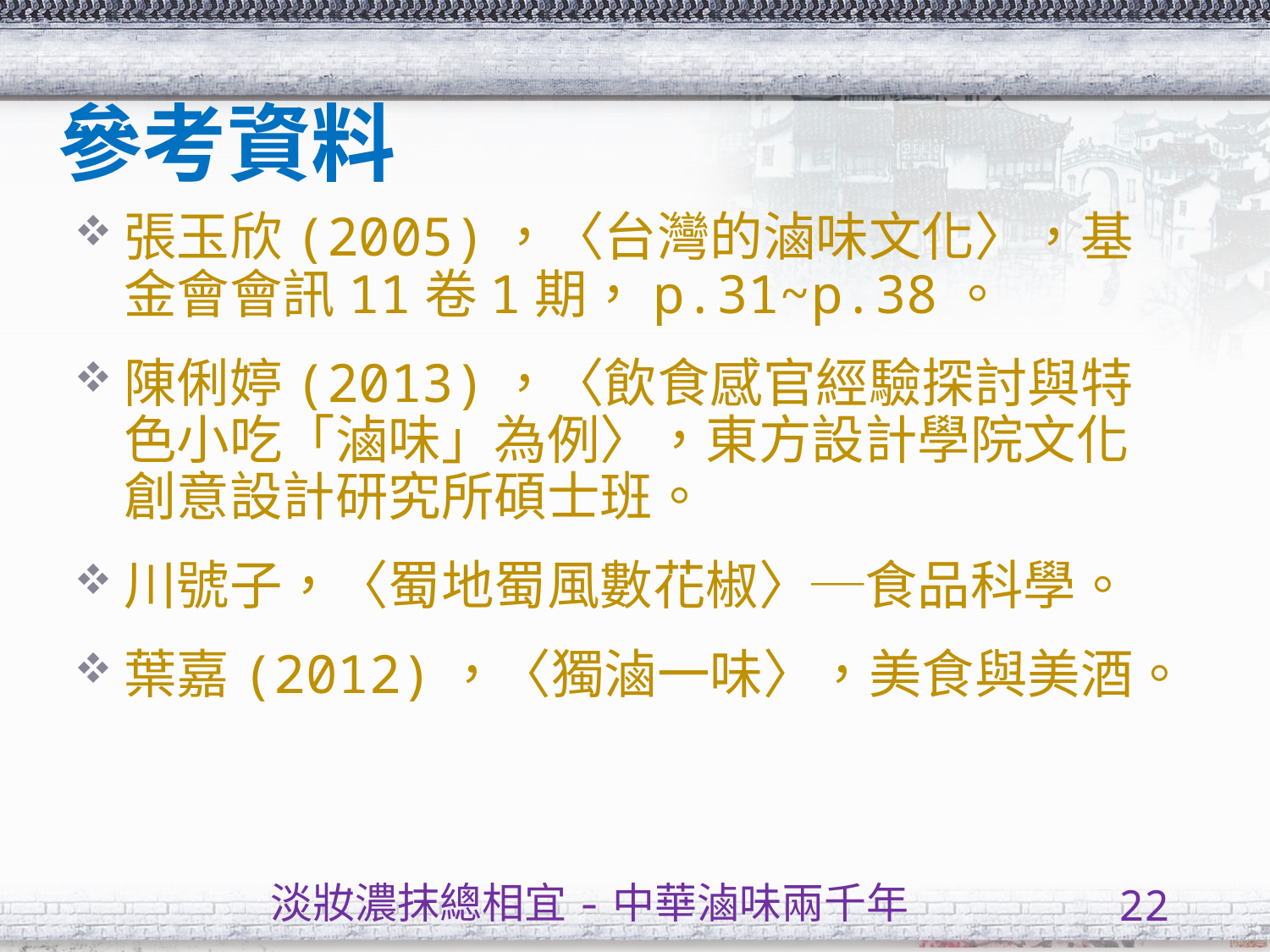

# 參考資料
張玉欣(2005)，〈台灣的滷味文化〉，基金會會訊11卷1期，p.31~p.38。
陳俐婷(2013)，〈飲食感官經驗探討與特色小吃「滷味」為例〉，東方設計學院文化創意設計研究所碩士班。
川號子，〈蜀地蜀風數花椒〉─食品科學。
葉嘉(2012)，〈獨滷一味〉，美食與美酒。

淡妝濃抹總相宜-中華滷味兩千年
22